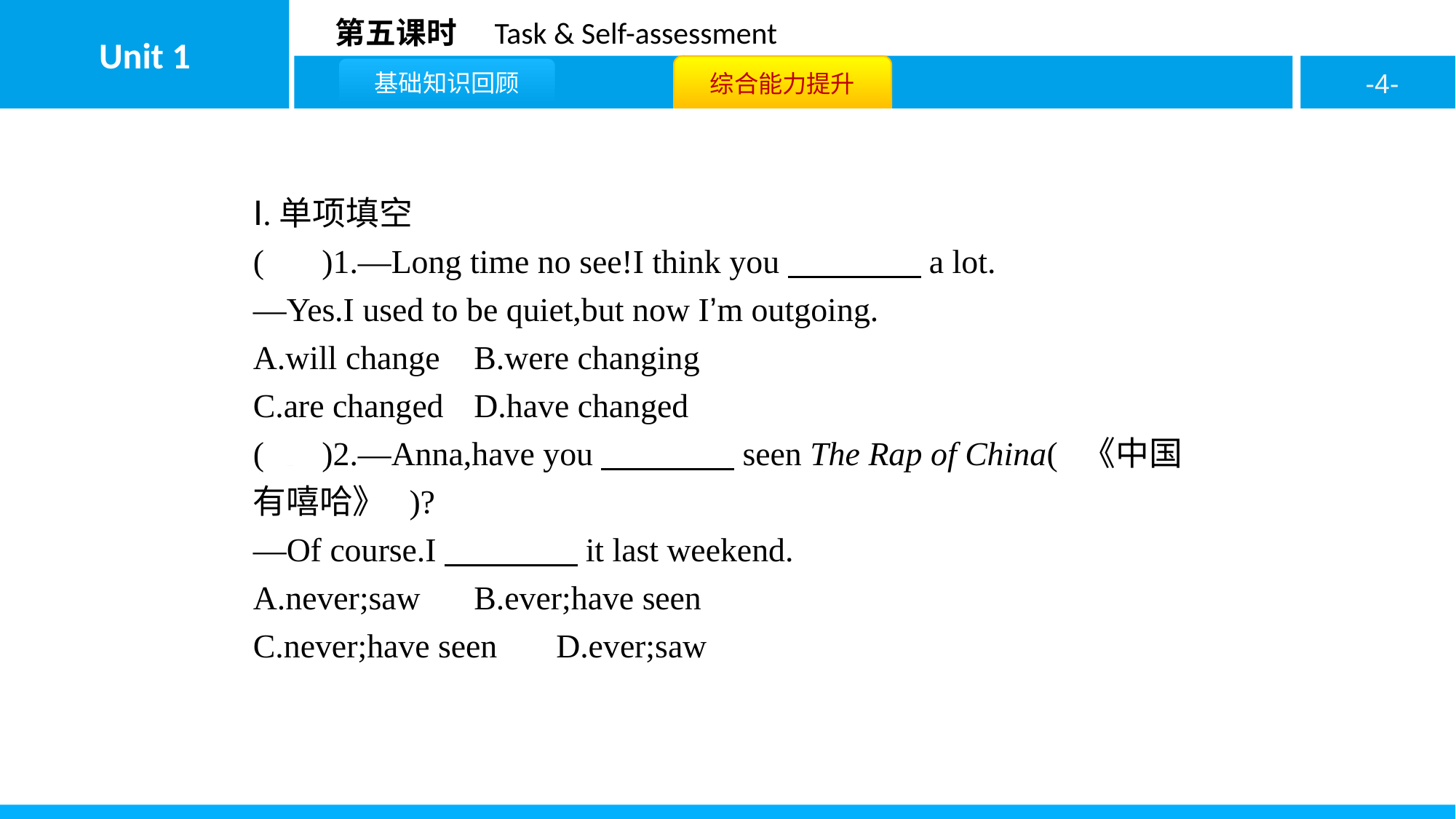

Ⅰ.单项填空
(  D  )1.—Long time no see!I think you　　　　a lot.
—Yes.I used to be quiet,but now I’m outgoing.
A.will change	B.were changing
C.are changed	D.have changed
(  D  )2.—Anna,have you　　　　seen The Rap of China(  《中国有嘻哈》  )?
—Of course.I　　　　it last weekend.
A.never;saw	B.ever;have seen
C.never;have seen	D.ever;saw